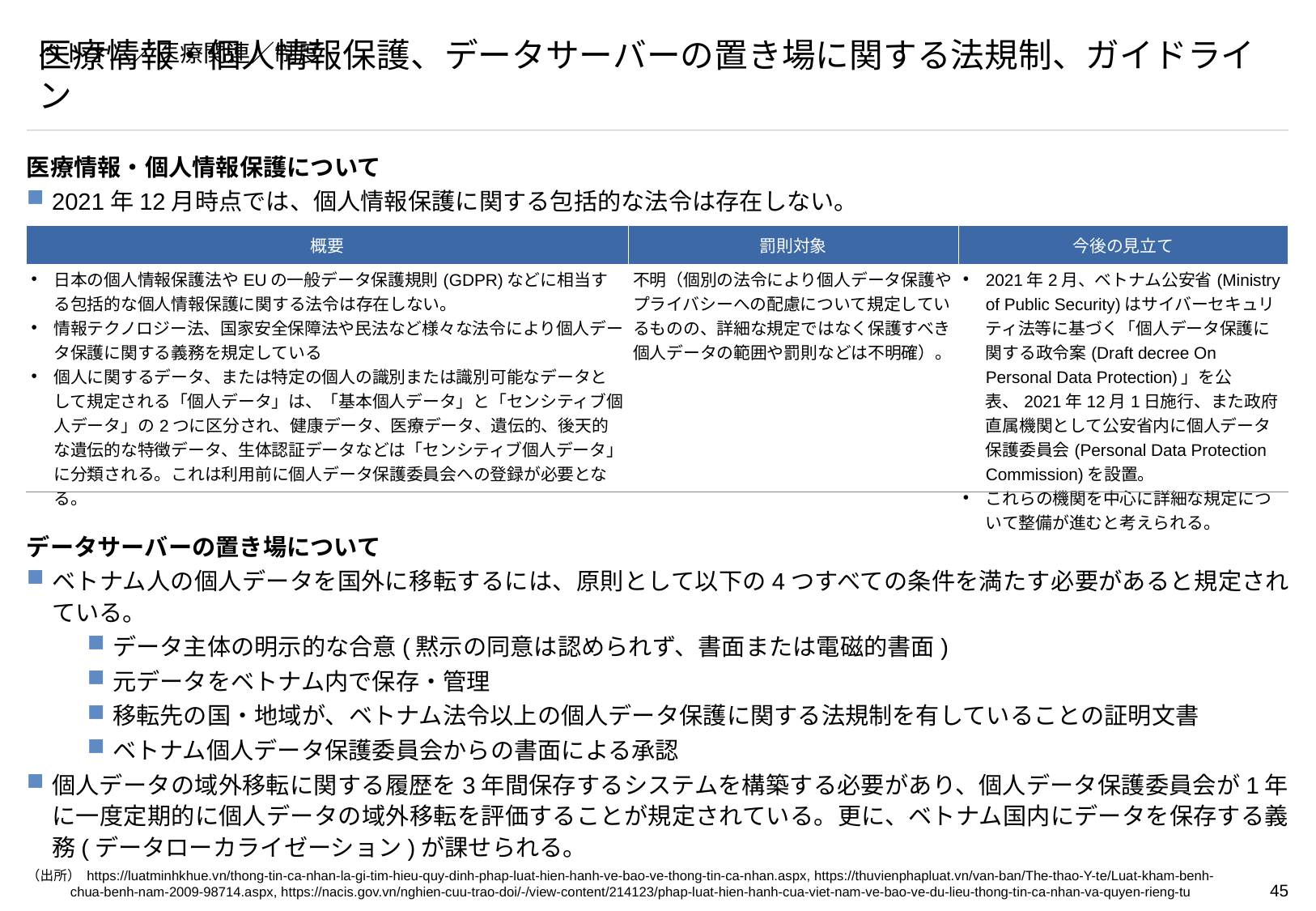

# ベトナム／医療関連／制度
医療情報・個人情報保護、データサーバーの置き場に関する法規制、ガイドライン
医療情報・個人情報保護について
2021年12月時点では、個人情報保護に関する包括的な法令は存在しない。

データサーバーの置き場について
ベトナム人の個人データを国外に移転するには、原則として以下の4つすべての条件を満たす必要があると規定されている。
データ主体の明示的な合意(黙示の同意は認められず、書面または電磁的書面)
元データをベトナム内で保存・管理
移転先の国・地域が、ベトナム法令以上の個人データ保護に関する法規制を有していることの証明文書
ベトナム個人データ保護委員会からの書面による承認
個人データの域外移転に関する履歴を3年間保存するシステムを構築する必要があり、個人データ保護委員会が1年に一度定期的に個人データの域外移転を評価することが規定されている。更に、ベトナム国内にデータを保存する義務(データローカライゼーション)が課せられる。
| 概要 | 罰則対象 | 今後の見立て |
| --- | --- | --- |
| 日本の個人情報保護法やEUの一般データ保護規則(GDPR)などに相当する包括的な個人情報保護に関する法令は存在しない。 情報テクノロジー法、国家安全保障法や民法など様々な法令により個人データ保護に関する義務を規定している 個人に関するデータ、または特定の個人の識別または識別可能なデータとして規定される「個人データ」は、「基本個人データ」と「センシティブ個人データ」の2つに区分され、健康データ、医療データ、遺伝的、後天的な遺伝的な特徴データ、生体認証データなどは「センシティブ個人データ」に分類される。これは利用前に個人データ保護委員会への登録が必要となる。 | 不明（個別の法令により個人データ保護やプライバシーへの配慮について規定しているものの、詳細な規定ではなく保護すべき個人データの範囲や罰則などは不明確）。 | 2021年2月、ベトナム公安省(Ministry of Public Security)はサイバーセキュリティ法等に基づく「個人データ保護に関する政令案(Draft decree On Personal Data Protection)」を公表、2021年12月1日施行、また政府直属機関として公安省内に個人データ保護委員会(Personal Data Protection Commission)を設置。 これらの機関を中心に詳細な規定について整備が進むと考えられる。 |
（出所） https://luatminhkhue.vn/thong-tin-ca-nhan-la-gi-tim-hieu-quy-dinh-phap-luat-hien-hanh-ve-bao-ve-thong-tin-ca-nhan.aspx, https://thuvienphapluat.vn/van-ban/The-thao-Y-te/Luat-kham-benh-chua-benh-nam-2009-98714.aspx, https://nacis.gov.vn/nghien-cuu-trao-doi/-/view-content/214123/phap-luat-hien-hanh-cua-viet-nam-ve-bao-ve-du-lieu-thong-tin-ca-nhan-va-quyen-rieng-tu